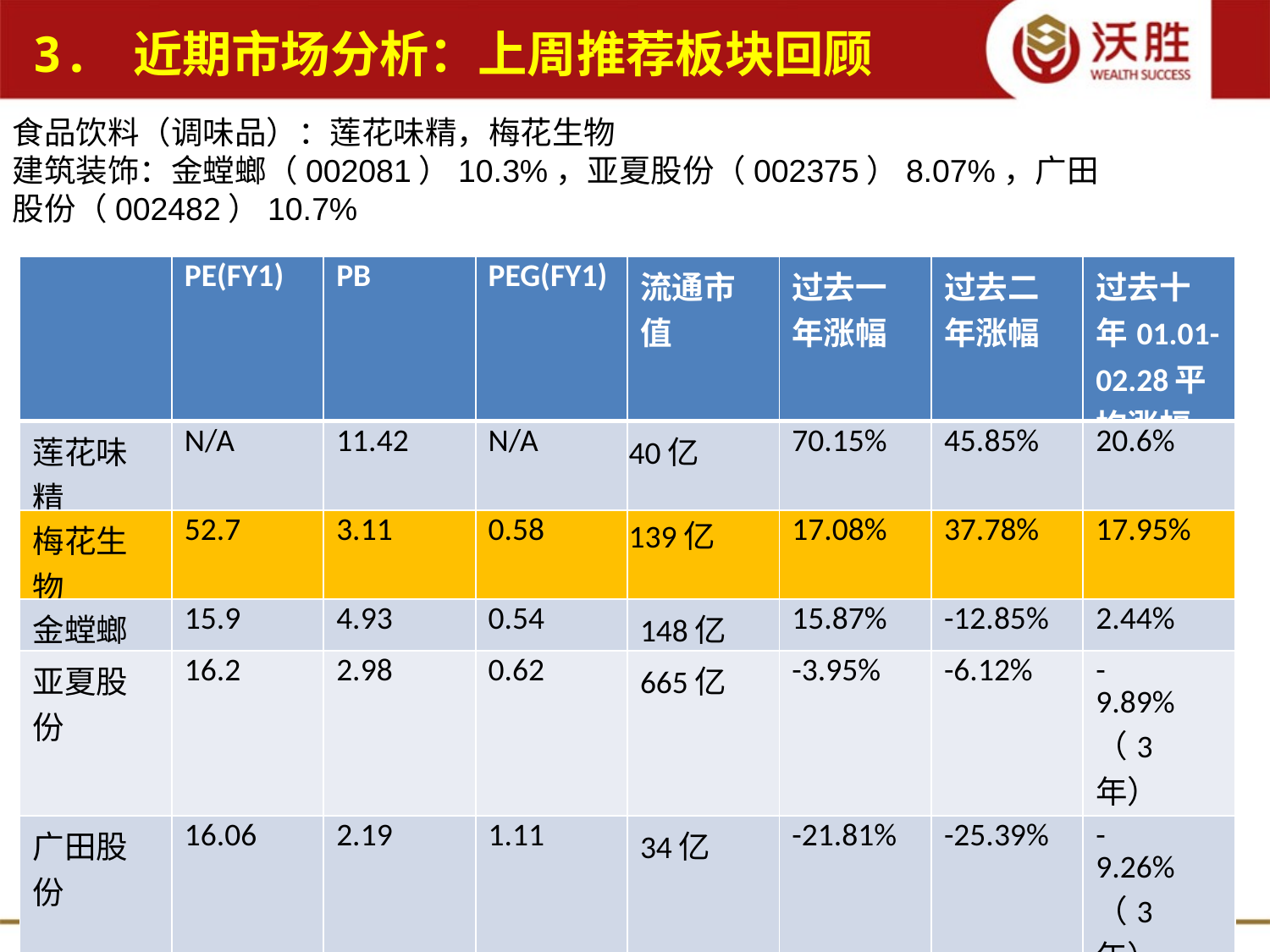

3. 近期市场分析：上周推荐板块回顾
食品饮料（调味品）：莲花味精，梅花生物
建筑装饰：金螳螂（002081）10.3%，亚夏股份（002375）8.07%，广田股份（002482）10.7%
|  | PE(FY1) | PB | PEG(FY1) | 流通市值 | 过去一年涨幅 | 过去二年涨幅 | 过去十年01.01-02.28平均涨幅 |
| --- | --- | --- | --- | --- | --- | --- | --- |
| 莲花味精 | N/A | 11.42 | N/A | 40亿 | 70.15% | 45.85% | 20.6% |
| 梅花生物 | 52.7 | 3.11 | 0.58 | 139亿 | 17.08% | 37.78% | 17.95% |
| 金螳螂 | 15.9 | 4.93 | 0.54 | 148亿 | 15.87% | -12.85% | 2.44% |
| 亚夏股份 | 16.2 | 2.98 | 0.62 | 665亿 | -3.95% | -6.12% | -9.89%（3年） |
| 广田股份 | 16.06 | 2.19 | 1.11 | 34亿 | -21.81% | -25.39% | -9.26%（3年） |
10